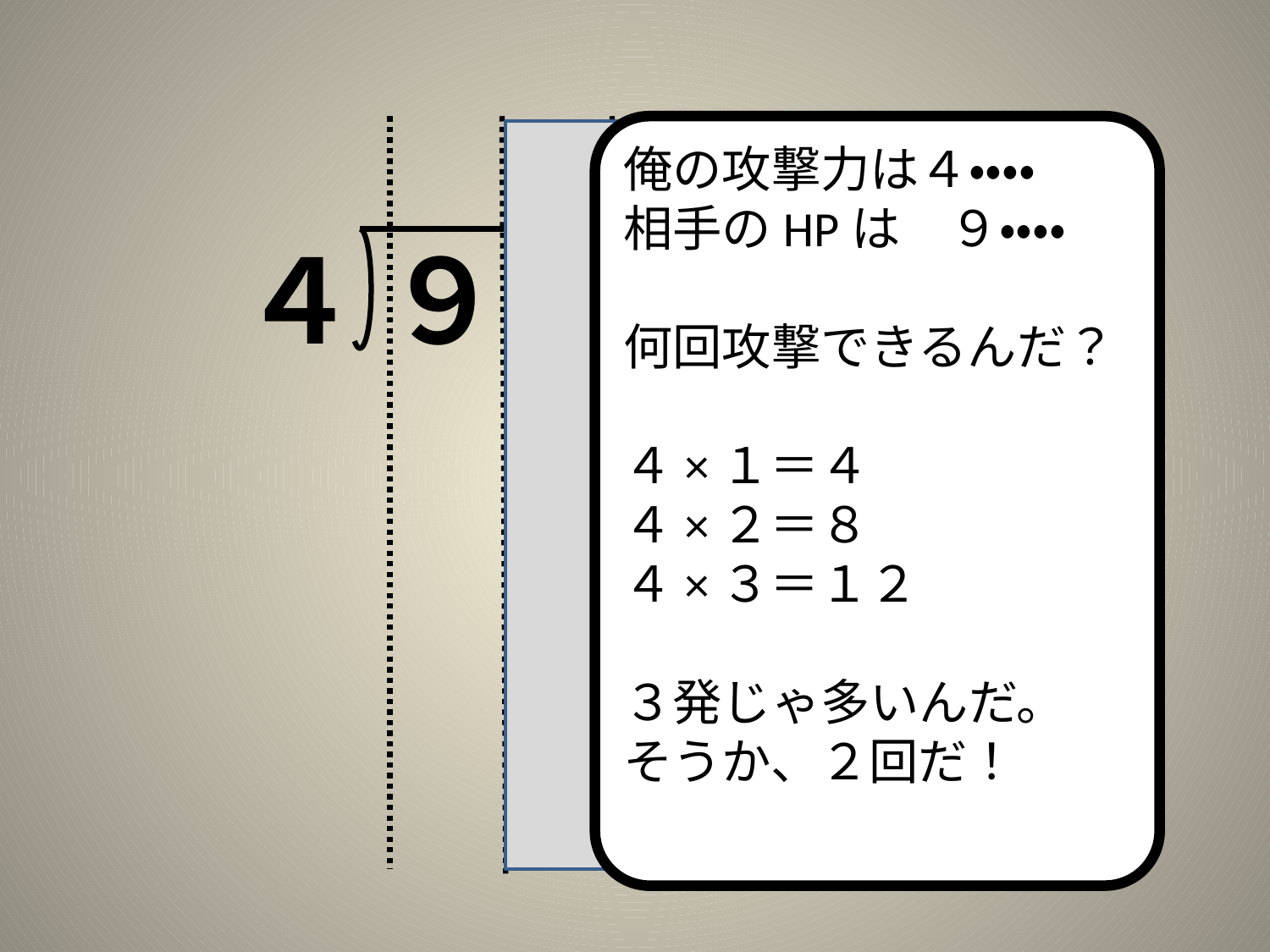

俺の攻撃力は４・・・・
相手のHPは　９・・・・

何回攻撃できるんだ？

４×１＝４
４×２＝８
４×３＝１２

３発じゃ多いんだ。
そうか、２回だ！

４
９
２